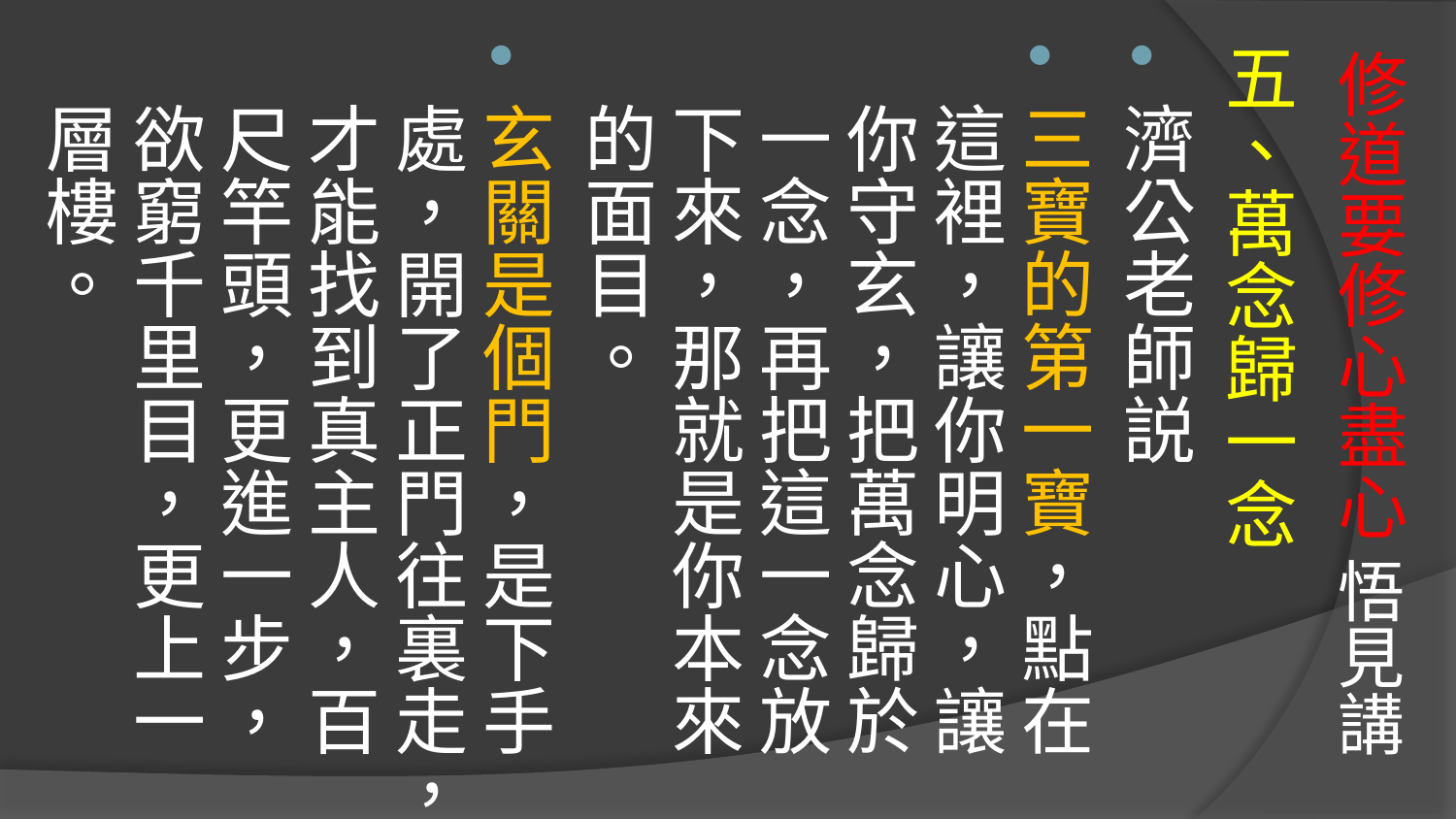

# 修道要修心盡心 悟見講
五、萬念歸一念
濟公老師説
三寶的第一寶，點在這裡，讓你明心，讓你守玄，把萬念歸於一念，再把這一念放下來，那就是你本來的面目。
玄關是個門，是下手處，開了正門往裏走，才能找到真主人，百尺竿頭，更進一步，欲窮千里目，更上一層樓。